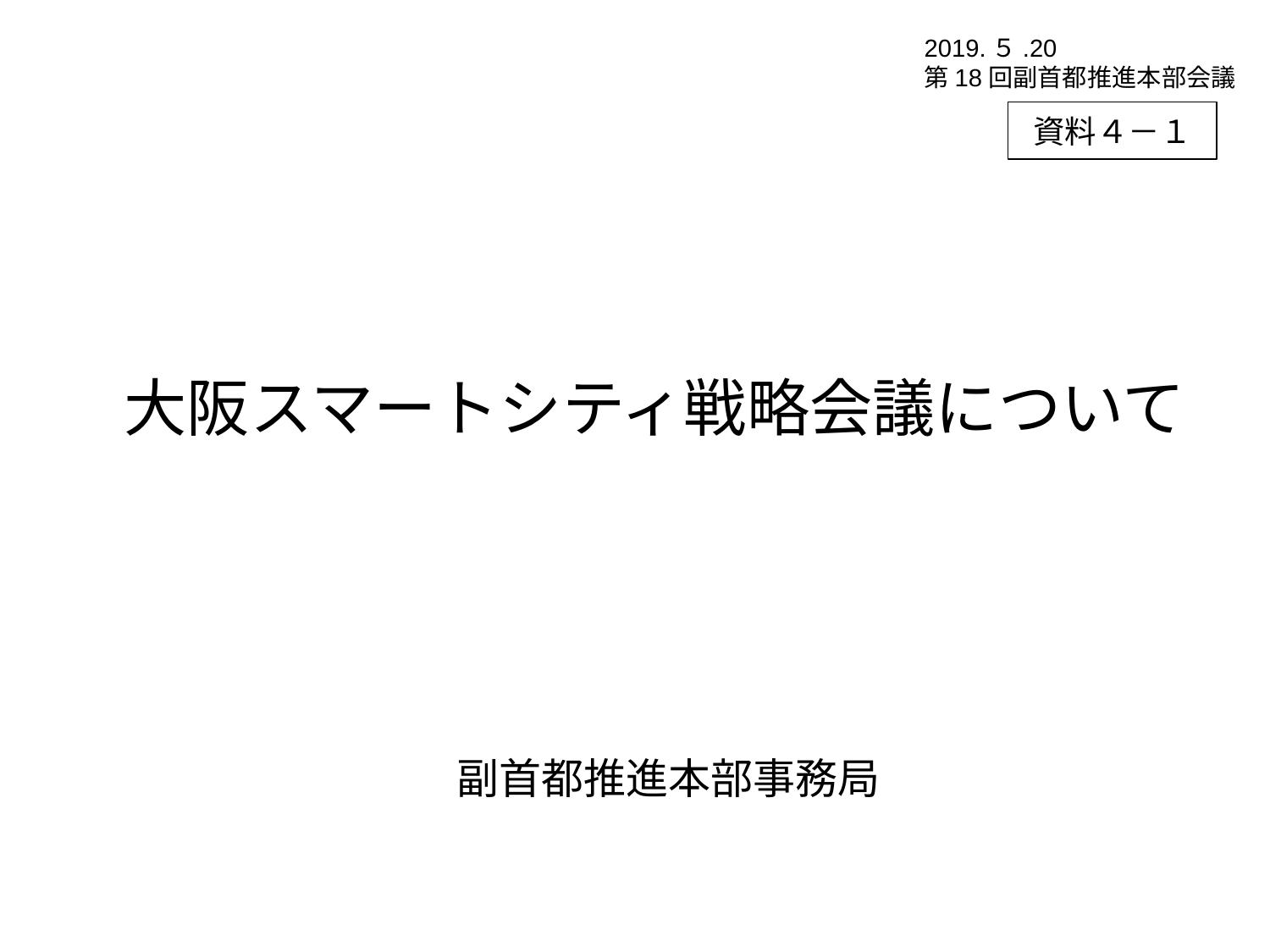

2019.５.20
第18回副首都推進本部会議
資料４－１
# 大阪スマートシティ戦略会議について
副首都推進本部事務局